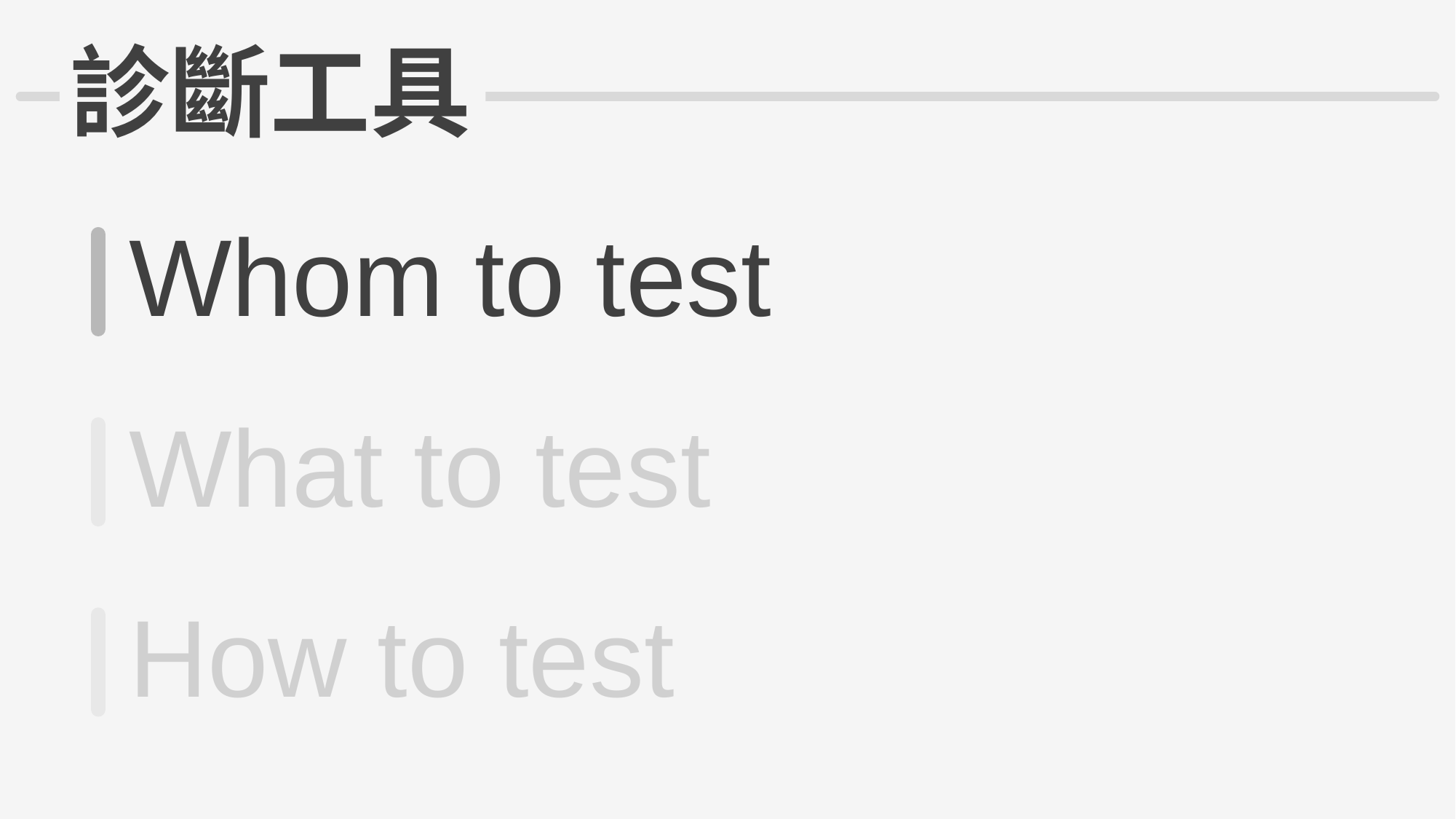

# 診斷工具
Whom to test

What to test
How to test